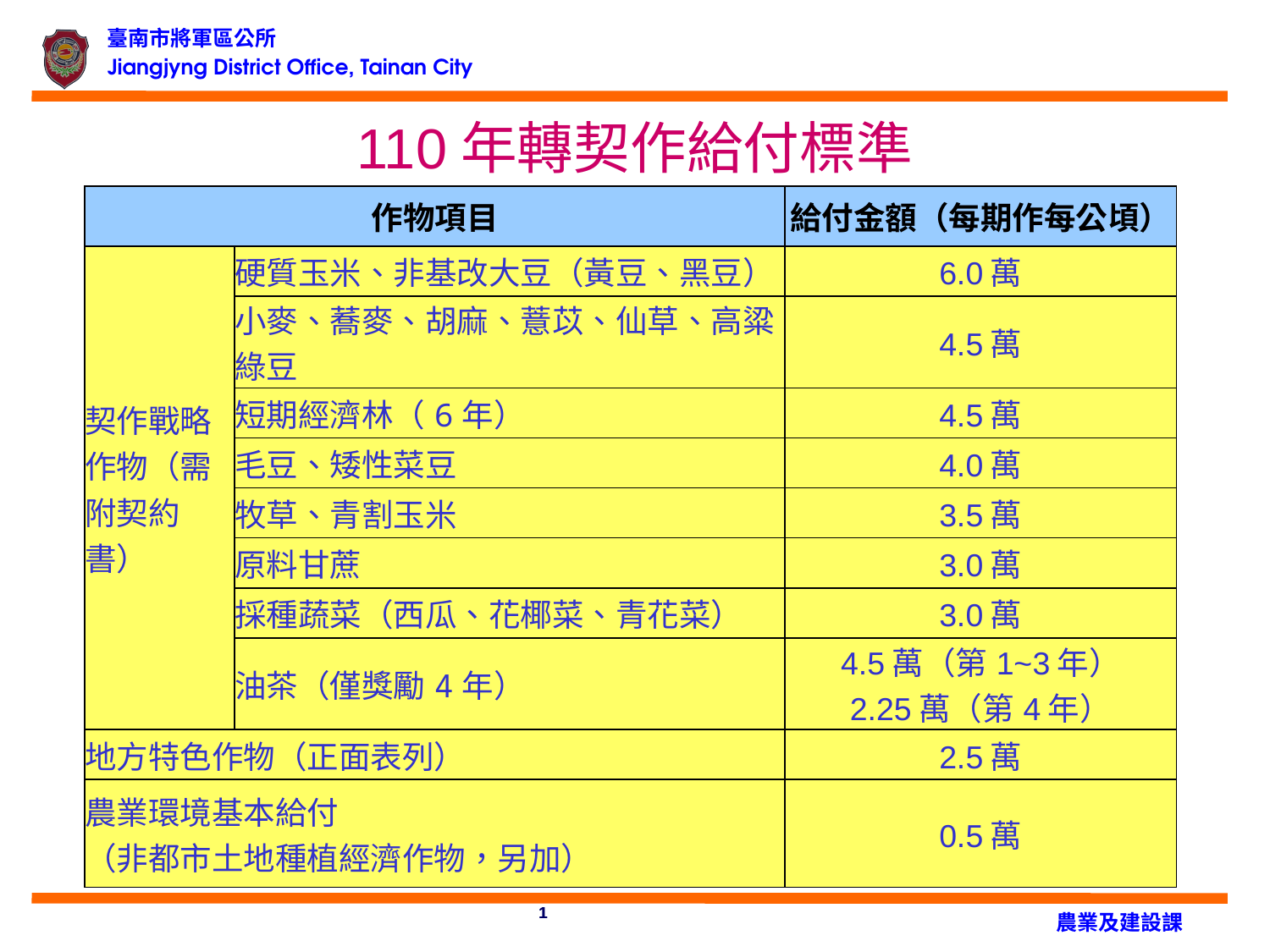

# 110年轉契作給付標準
| 作物項目 |  | 給付金額（每期作每公頃） |
| --- | --- | --- |
| 契作戰略作物（需附契約書） | 硬質玉米、非基改大豆（黃豆、黑豆） | 6.0萬 |
|  | 小麥、蕎麥、胡麻、薏苡、仙草、高粱、綠豆 | 4.5萬 |
|  | 短期經濟林（6年） | 4.5萬 |
|  | 毛豆、矮性菜豆 | 4.0萬 |
|  | 牧草、青割玉米 | 3.5萬 |
|  | 原料甘蔗 | 3.0萬 |
|  | 採種蔬菜（西瓜、花椰菜、青花菜） | 3.0萬 |
|  | 油茶（僅獎勵4年） | 4.5萬（第1~3年） 2.25萬（第4年） |
| 地方特色作物（正面表列） |  | 2.5萬 |
| 農業環境基本給付 （非都市土地種植經濟作物，另加） |  | 0.5萬 |